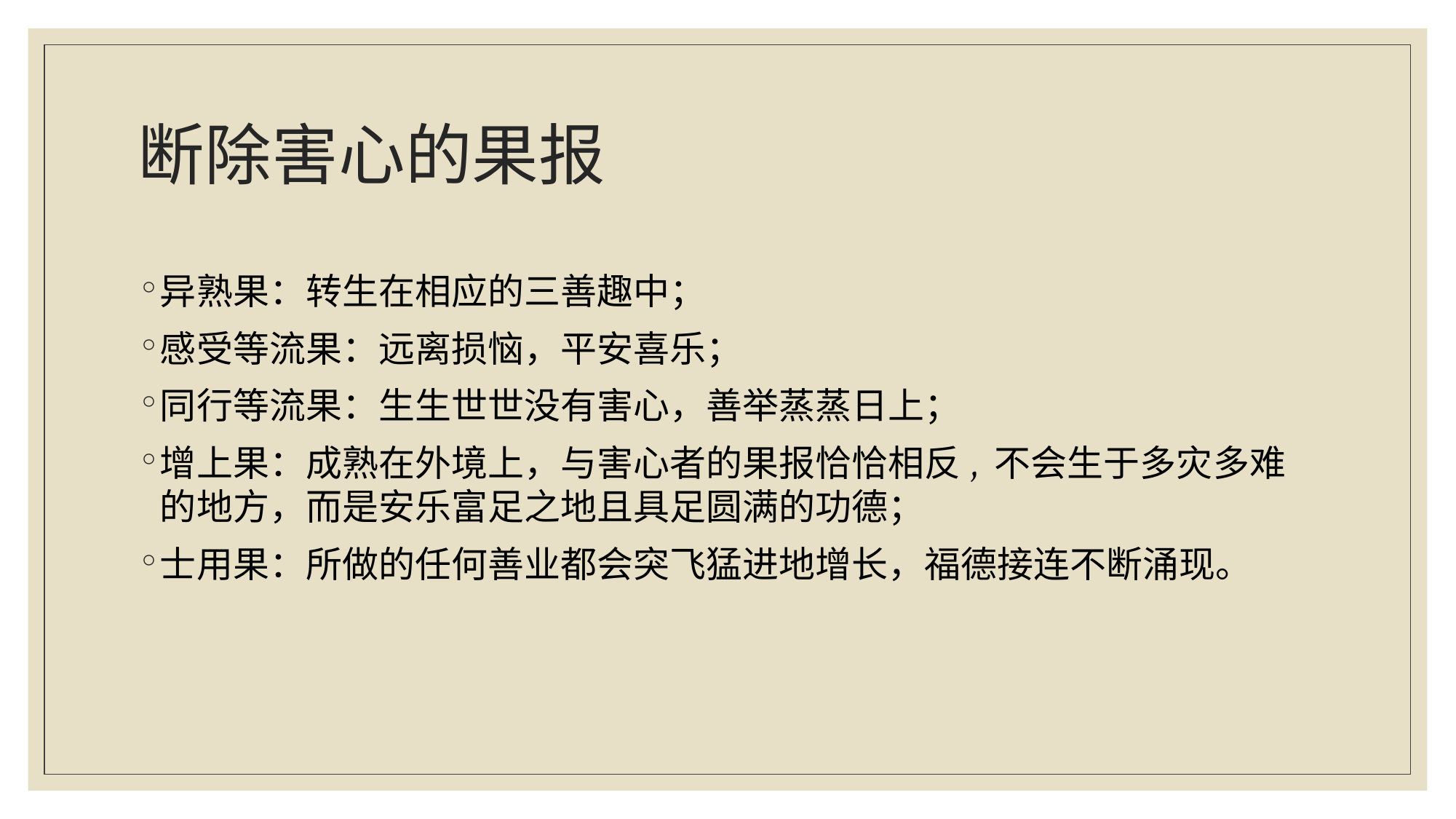

# 断除害心的果报
异熟果：转生在相应的三善趣中；
感受等流果：远离损恼，平安喜乐；
同行等流果：生生世世没有害心，善举蒸蒸日上；
增上果：成熟在外境上，与害心者的果报恰恰相反, 不会生于多灾多难的地方，而是安乐富足之地且具足圆满的功德；
士用果：所做的任何善业都会突飞猛进地增长，福德接连不断涌现。